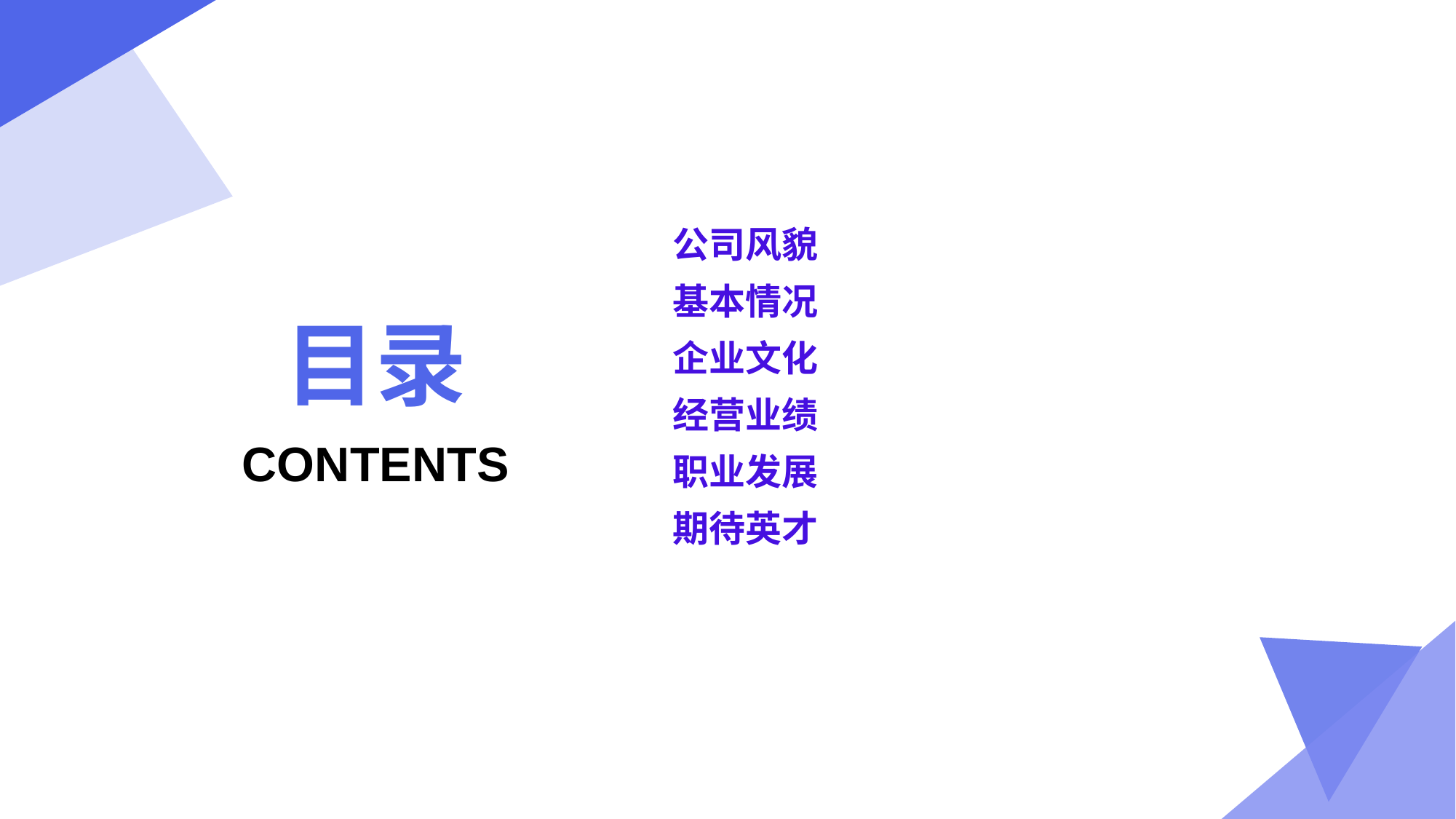

公司风貌
基本情况
企业文化
经营业绩
职业发展
期待英才
目录
Contents